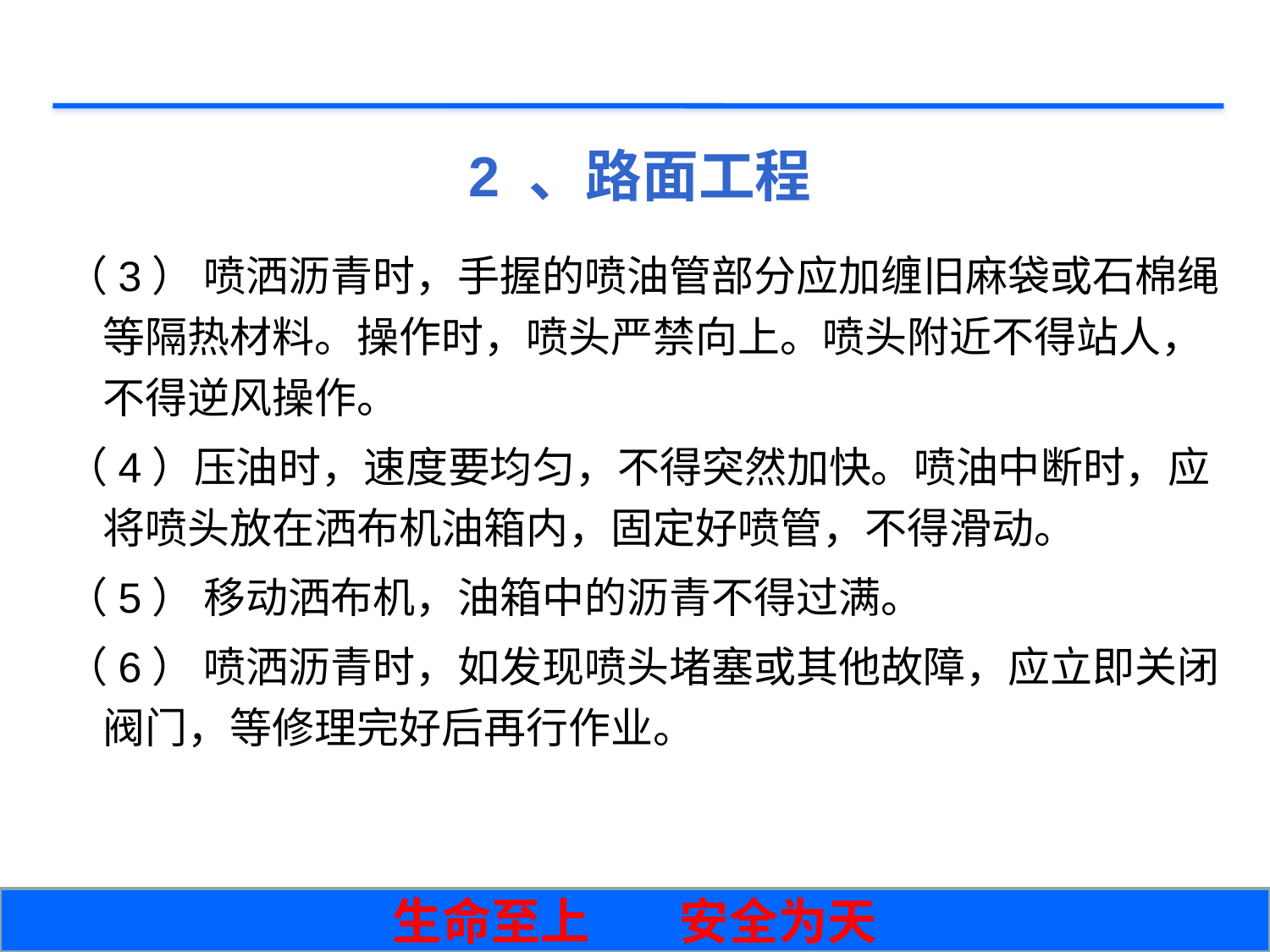

# 2 、路面工程
（3） 喷洒沥青时，手握的喷油管部分应加缠旧麻袋或石棉绳等隔热材料。操作时，喷头严禁向上。喷头附近不得站人，不得逆风操作。
（4）压油时，速度要均匀，不得突然加快。喷油中断时，应将喷头放在洒布机油箱内，固定好喷管，不得滑动。
（5） 移动洒布机，油箱中的沥青不得过满。
（6） 喷洒沥青时，如发现喷头堵塞或其他故障，应立即关闭阀门，等修理完好后再行作业。